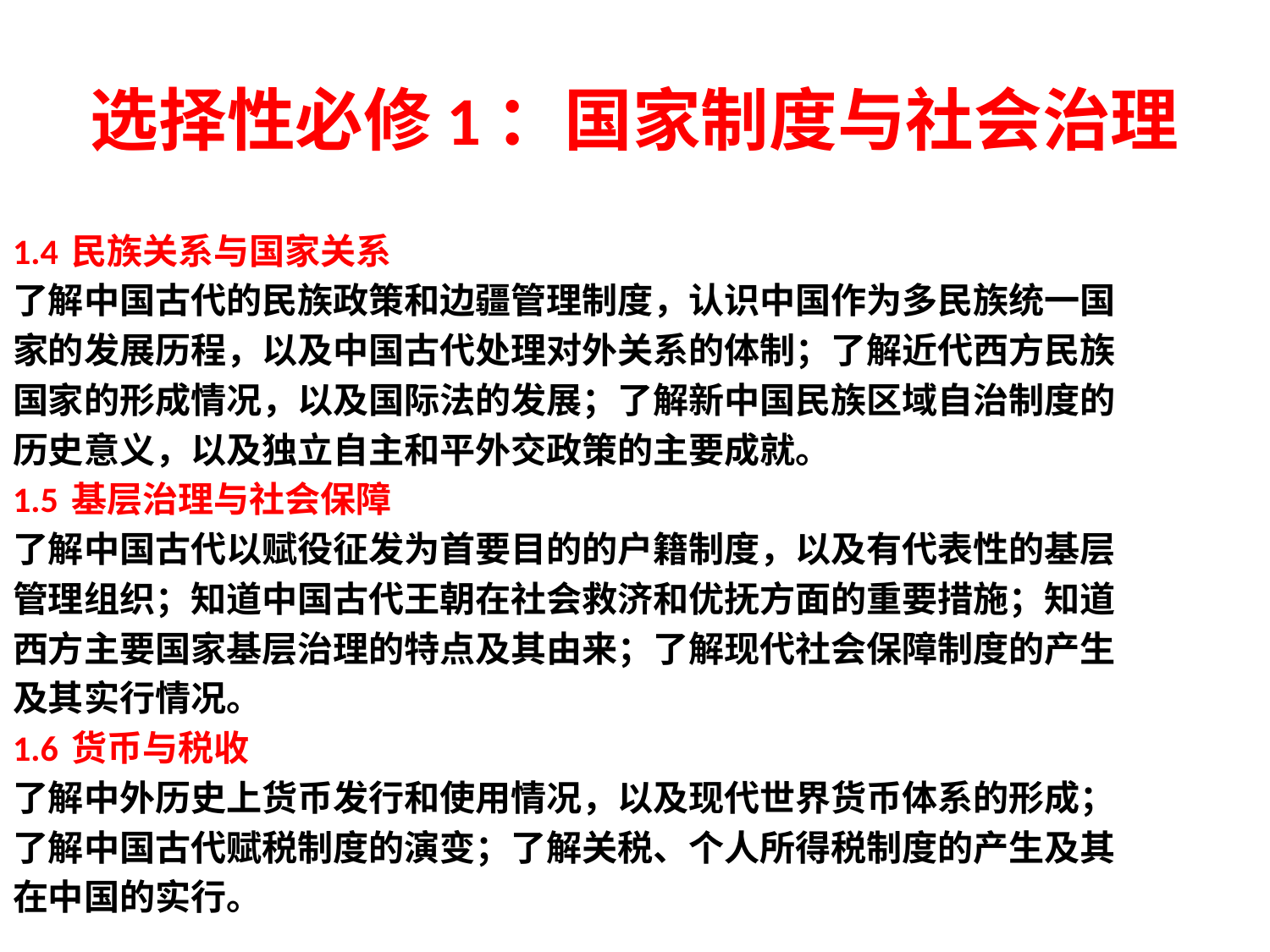

# 选择性必修1：国家制度与社会治理
1.4 民族关系与国家关系
了解中国古代的民族政策和边疆管理制度，认识中国作为多民族统一国
家的发展历程，以及中国古代处理对外关系的体制；了解近代西方民族
国家的形成情况，以及国际法的发展；了解新中国民族区域自治制度的
历史意义，以及独立自主和平外交政策的主要成就。
1.5 基层治理与社会保障
了解中国古代以赋役征发为首要目的的户籍制度，以及有代表性的基层
管理组织；知道中国古代王朝在社会救济和优抚方面的重要措施；知道
西方主要国家基层治理的特点及其由来；了解现代社会保障制度的产生
及其实行情况。
1.6 货币与税收
了解中外历史上货币发行和使用情况，以及现代世界货币体系的形成；
了解中国古代赋税制度的演变；了解关税、个人所得税制度的产生及其
在中国的实行。